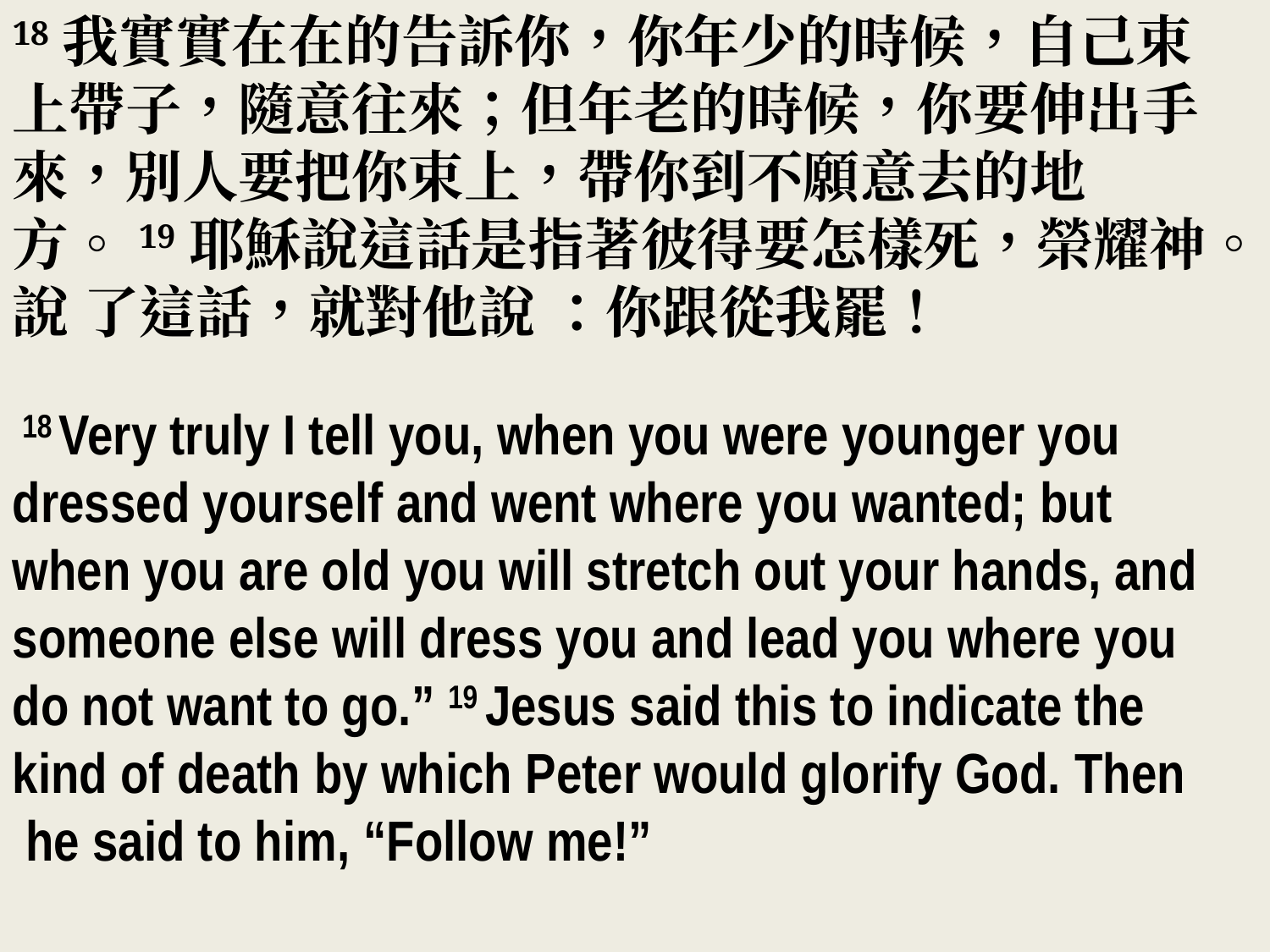

18我實實在在的告訴你，你年少的時候，自己束 上帶子，隨意往來；但年老的時候，你要伸出手 來，別人要把你束上，帶你到不願意去的地方。19耶穌說這話是指著彼得要怎樣死，榮耀神。說 了這話，就對他說 ：你跟從我罷！
 18 Very truly I tell you, when you were younger you dressed yourself and went where you wanted; but
when you are old you will stretch out your hands, and someone else will dress you and lead you where you
do not want to go.” 19 Jesus said this to indicate the
kind of death by which Peter would glorify God. Then
 he said to him, “Follow me!”